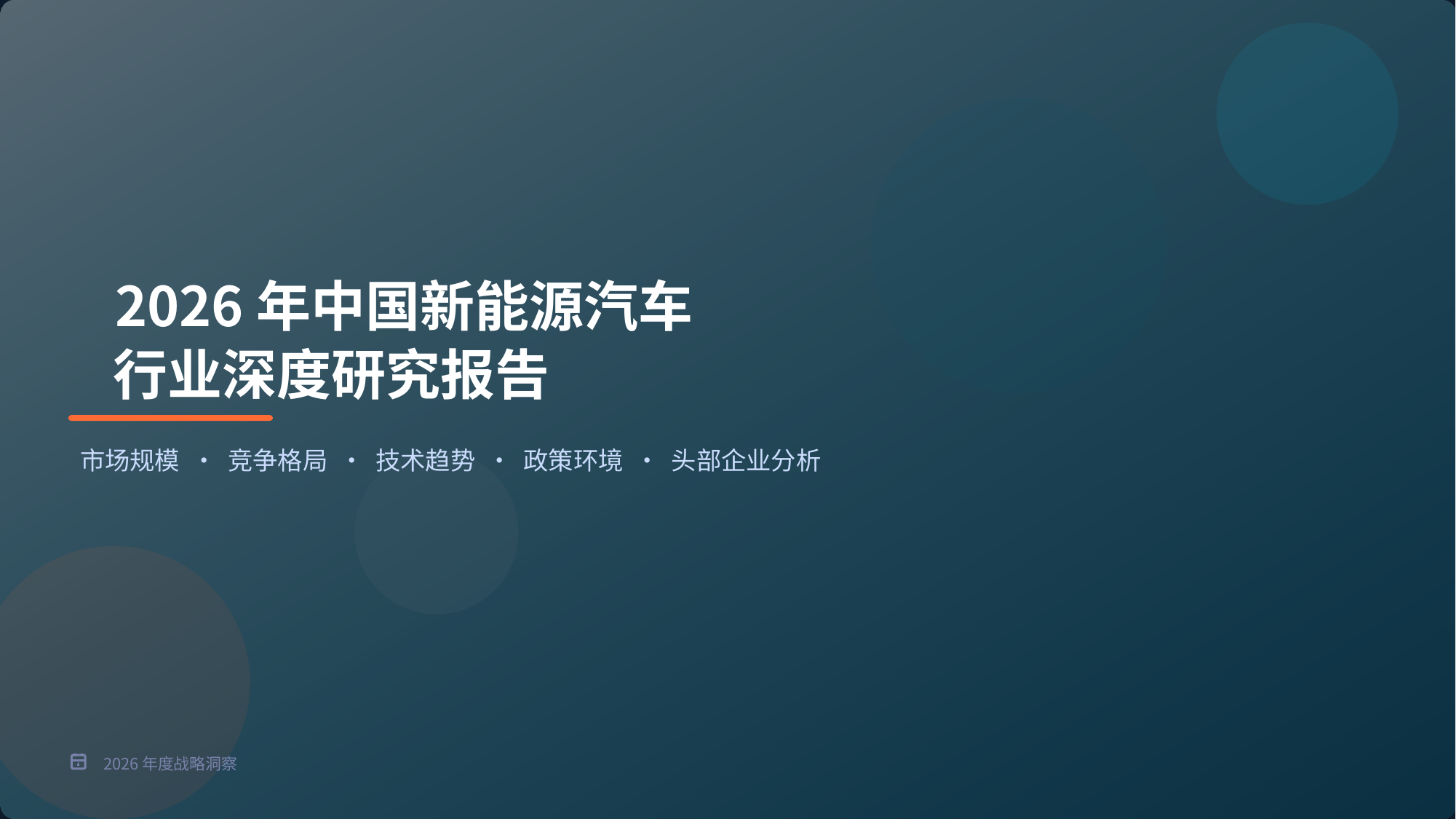

2026年中国新能源汽车
行业深度研究报告

市场规模 · 竞争格局 · 技术趋势 · 政策环境 · 头部企业分析

2026年度战略洞察